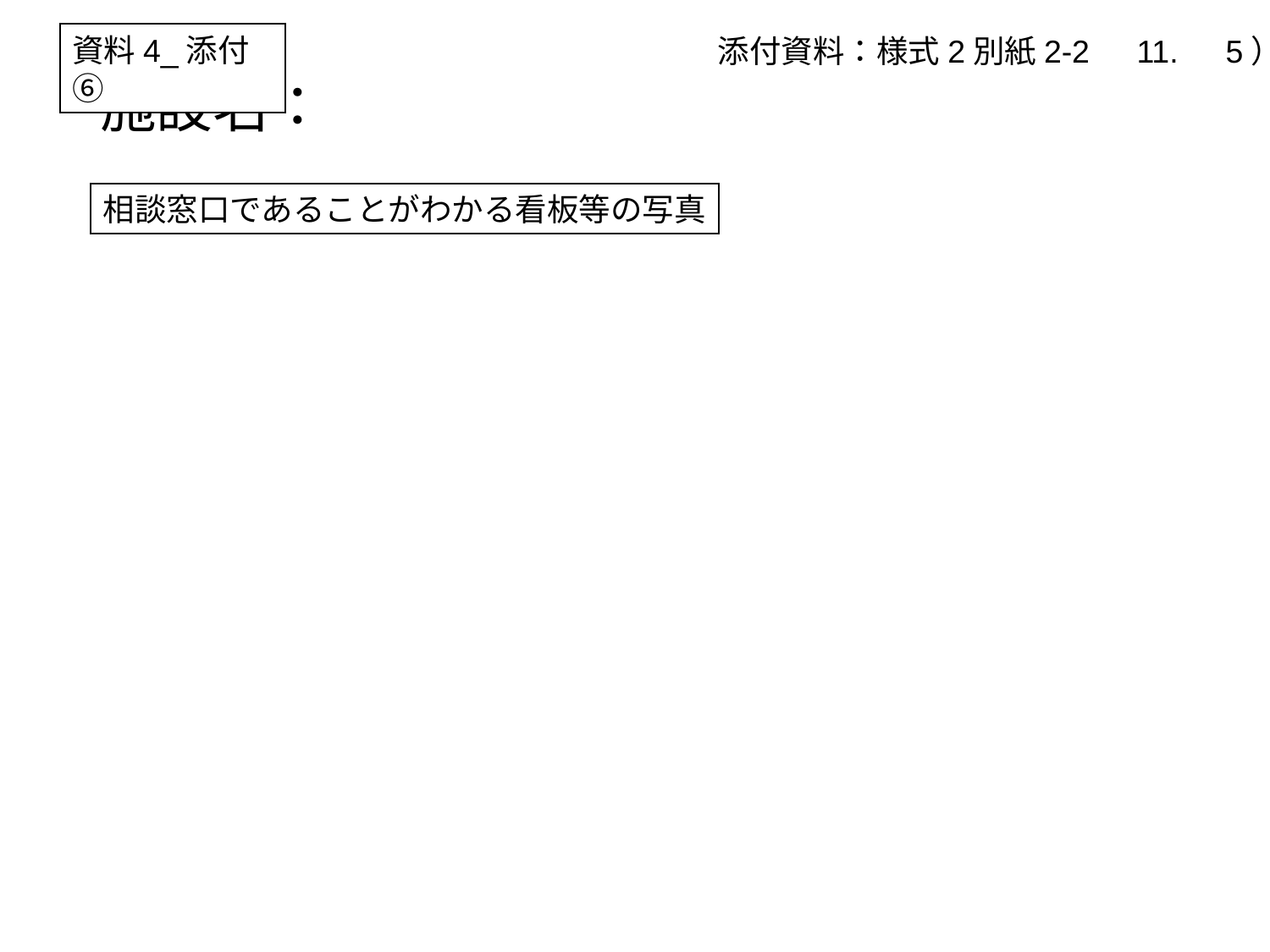

資料4_添付⑥
添付資料：様式2別紙2-2　11.　5）
# 施設名：
相談窓口であることがわかる看板等の写真